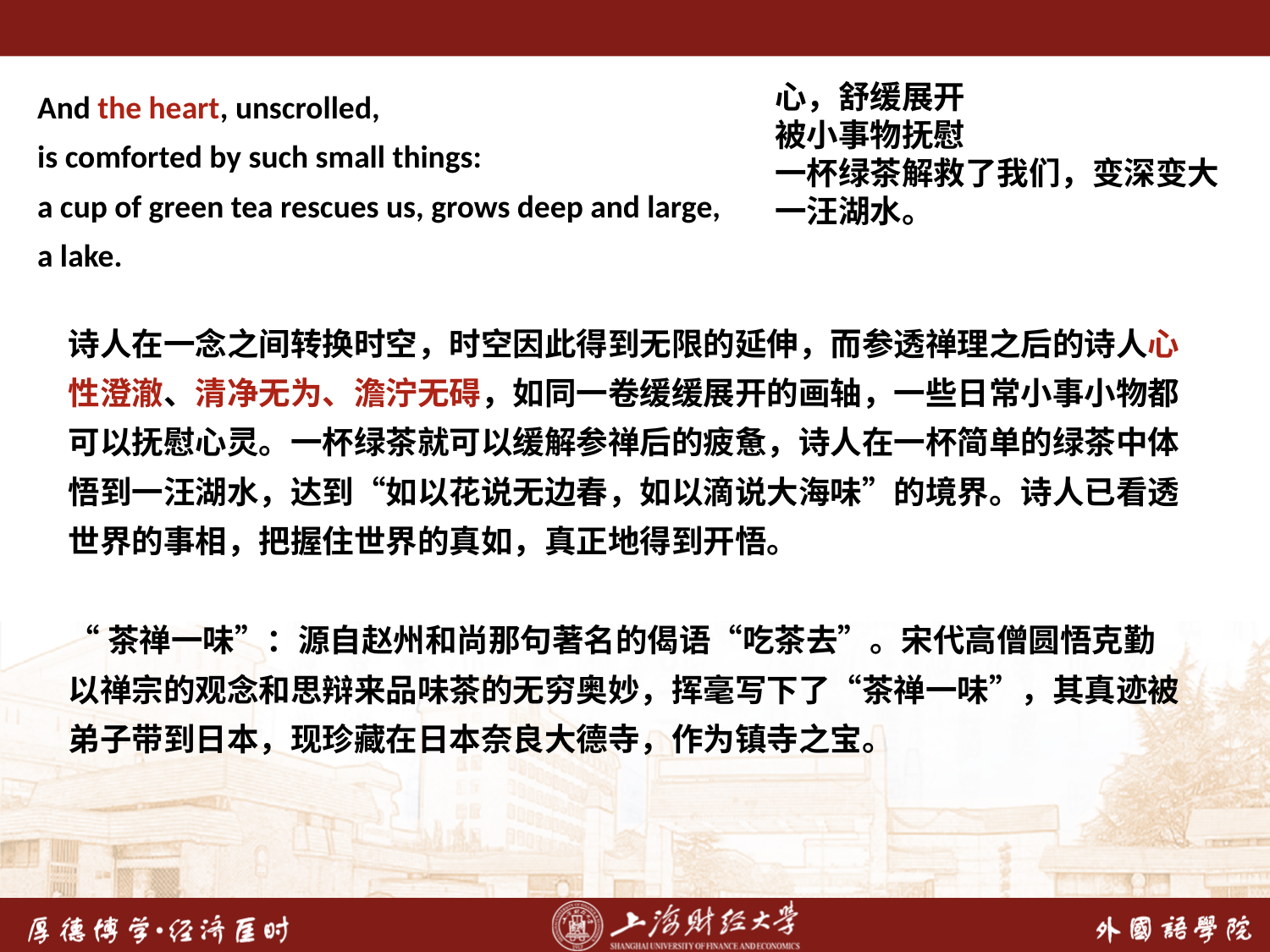

And the heart, unscrolled,
is comforted by such small things:
a cup of green tea rescues us, grows deep and large,
a lake.
心，舒缓展开
被小事物抚慰
一杯绿茶解救了我们，变深变大
一汪湖水。
诗人在一念之间转换时空，时空因此得到无限的延伸，而参透禅理之后的诗人心性澄澈、清净无为、澹泞无碍，如同一卷缓缓展开的画轴，一些日常小事小物都可以抚慰心灵。一杯绿茶就可以缓解参禅后的疲惫，诗人在一杯简单的绿茶中体悟到一汪湖水，达到“如以花说无边春，如以滴说大海味”的境界。诗人已看透世界的事相，把握住世界的真如，真正地得到开悟。

“茶禅一味”：源自赵州和尚那句著名的偈语“吃茶去”。宋代高僧圆悟克勤以禅宗的观念和思辩来品味茶的无穷奥妙，挥毫写下了“茶禅一味”，其真迹被弟子带到日本，现珍藏在日本奈良大德寺，作为镇寺之宝。